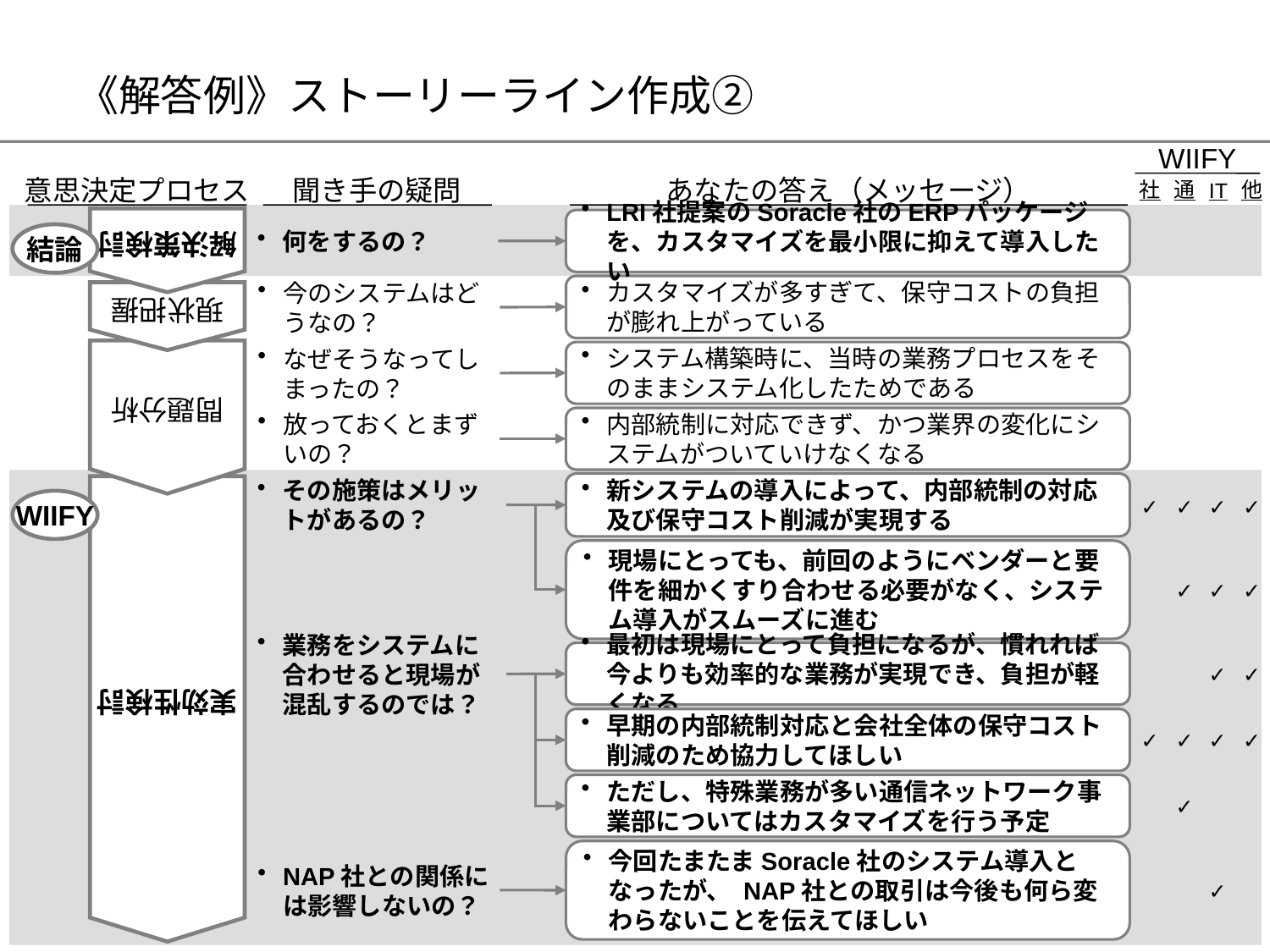

# 《解答例》ストーリーライン作成②
WIIFY

意思決定プロセス

聞き手の疑問

あなたの答え（メッセージ）

社
通
他
IT
解決策検討

LRI社提案のSoracle社のERPパッケージを、カスタマイズを最小限に抑えて導入したい
何をするの？
結論
現状把握
今のシステムはどうなの？
カスタマイズが多すぎて、保守コストの負担が膨れ上がっている
なぜそうなってしまったの？
問題分析
システム構築時に、当時の業務プロセスをそのままシステム化したためである
放っておくとまずいの？
内部統制に対応できず、かつ業界の変化にシステムがついていけなくなる
その施策はメリットがあるの？

新システムの導入によって、内部統制の対応及び保守コスト削減が実現する
✓
✓
✓
✓
WIIFY
現場にとっても、前回のようにベンダーと要件を細かくすり合わせる必要がなく、システム導入がスムーズに進む
✓
✓
✓
業務をシステムに合わせると現場が混乱するのでは？
実効性検討
最初は現場にとって負担になるが、慣れれば今よりも効率的な業務が実現でき、負担が軽くなる
✓
✓
早期の内部統制対応と会社全体の保守コスト削減のため協力してほしい
✓
✓
✓
✓
ただし、特殊業務が多い通信ネットワーク事業部についてはカスタマイズを行う予定
✓
今回たまたまSoracle社のシステム導入となったが、 NAP社との取引は今後も何ら変わらないことを伝えてほしい
NAP社との関係には影響しないの？
✓
41